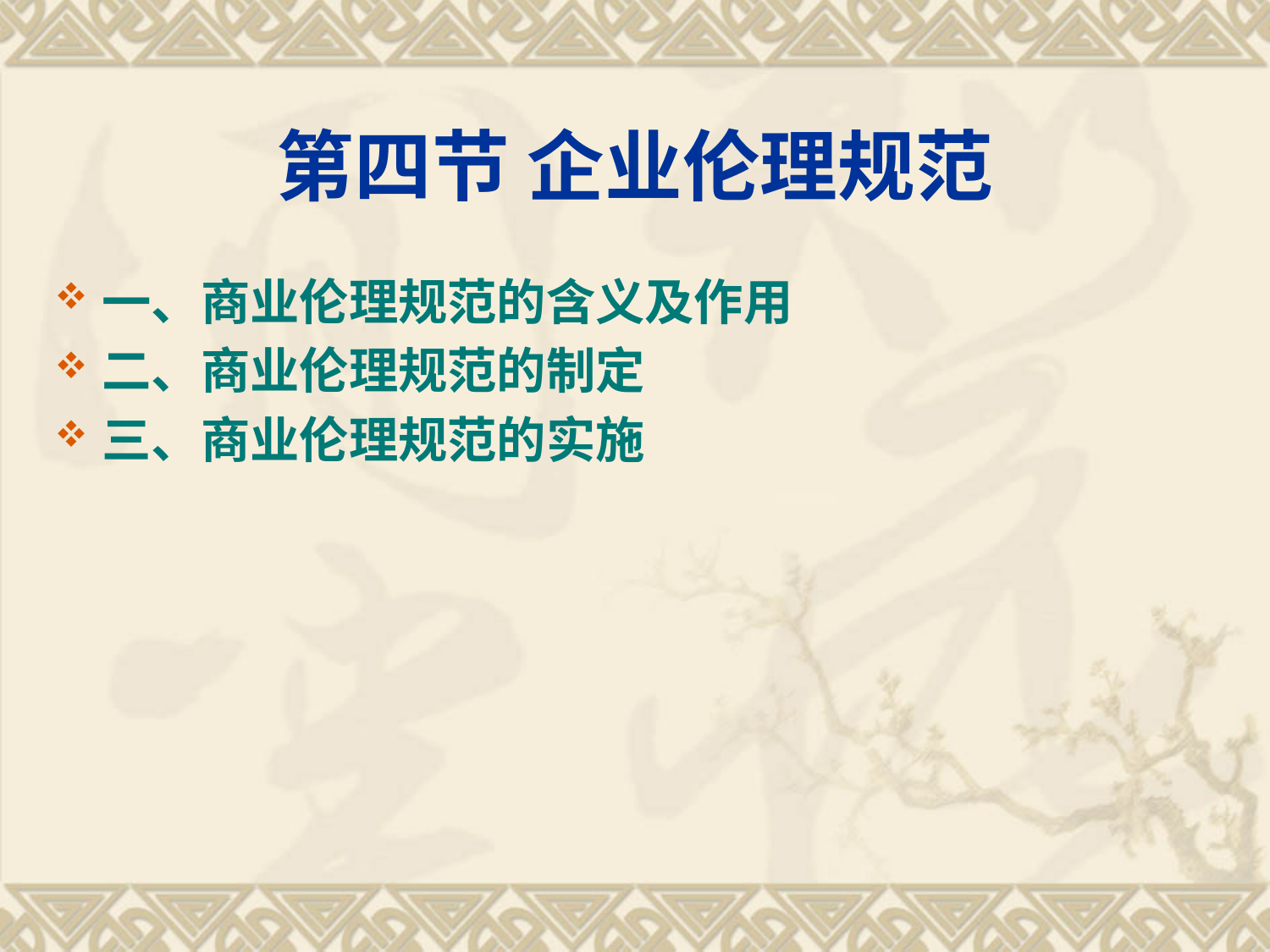

第四节 企业伦理规范
一、商业伦理规范的含义及作用
二、商业伦理规范的制定
三、商业伦理规范的实施